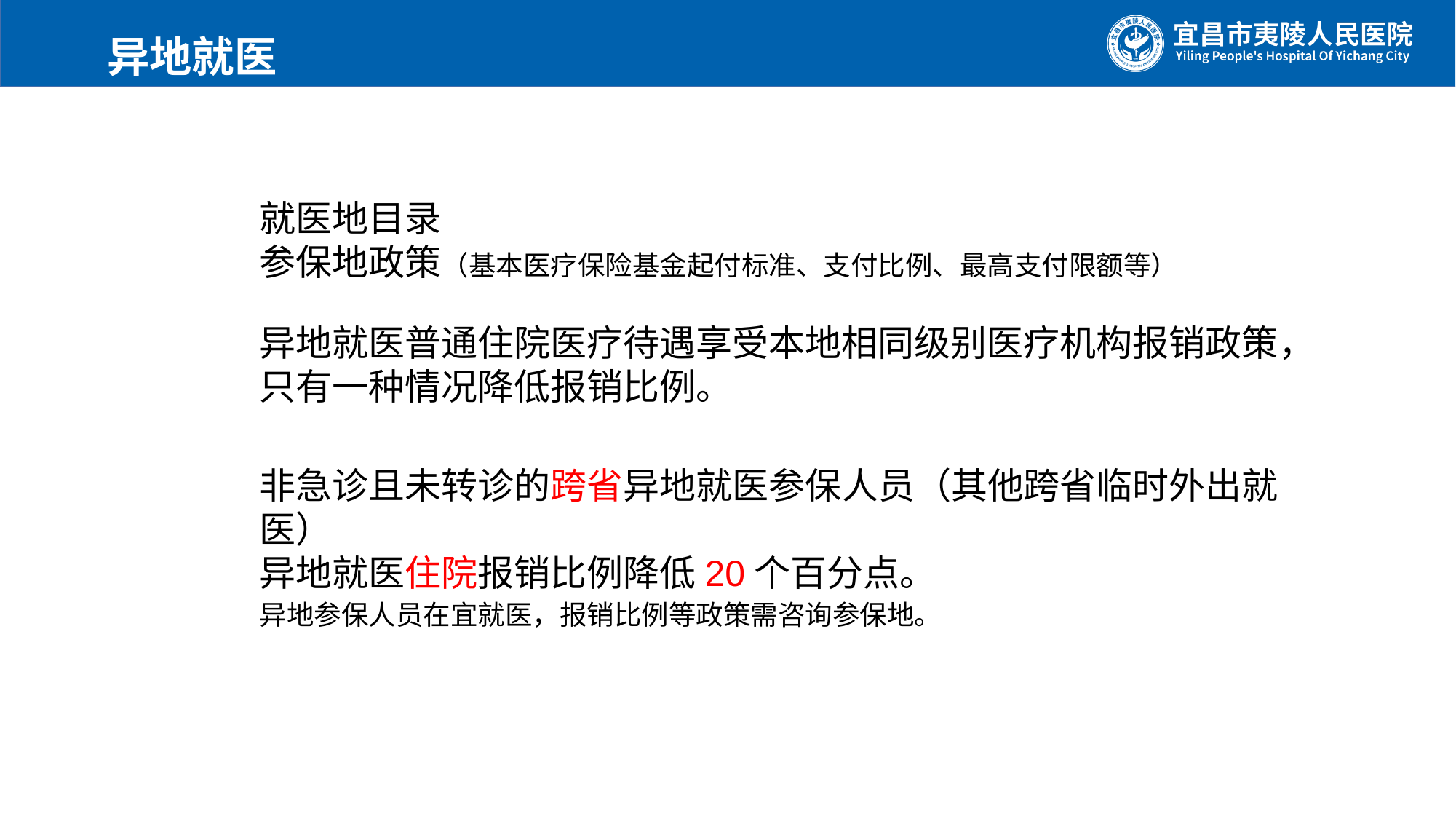

异地就医

就医地目录
参保地政策（基本医疗保险基金起付标准、支付比例、最高支付限额等）
异地就医普通住院医疗待遇享受本地相同级别医疗机构报销政策，只有一种情况降低报销比例。

非急诊且未转诊的跨省异地就医参保人员（其他跨省临时外出就医）
异地就医住院报销比例降低20个百分点。
异地参保人员在宜就医，报销比例等政策需咨询参保地。